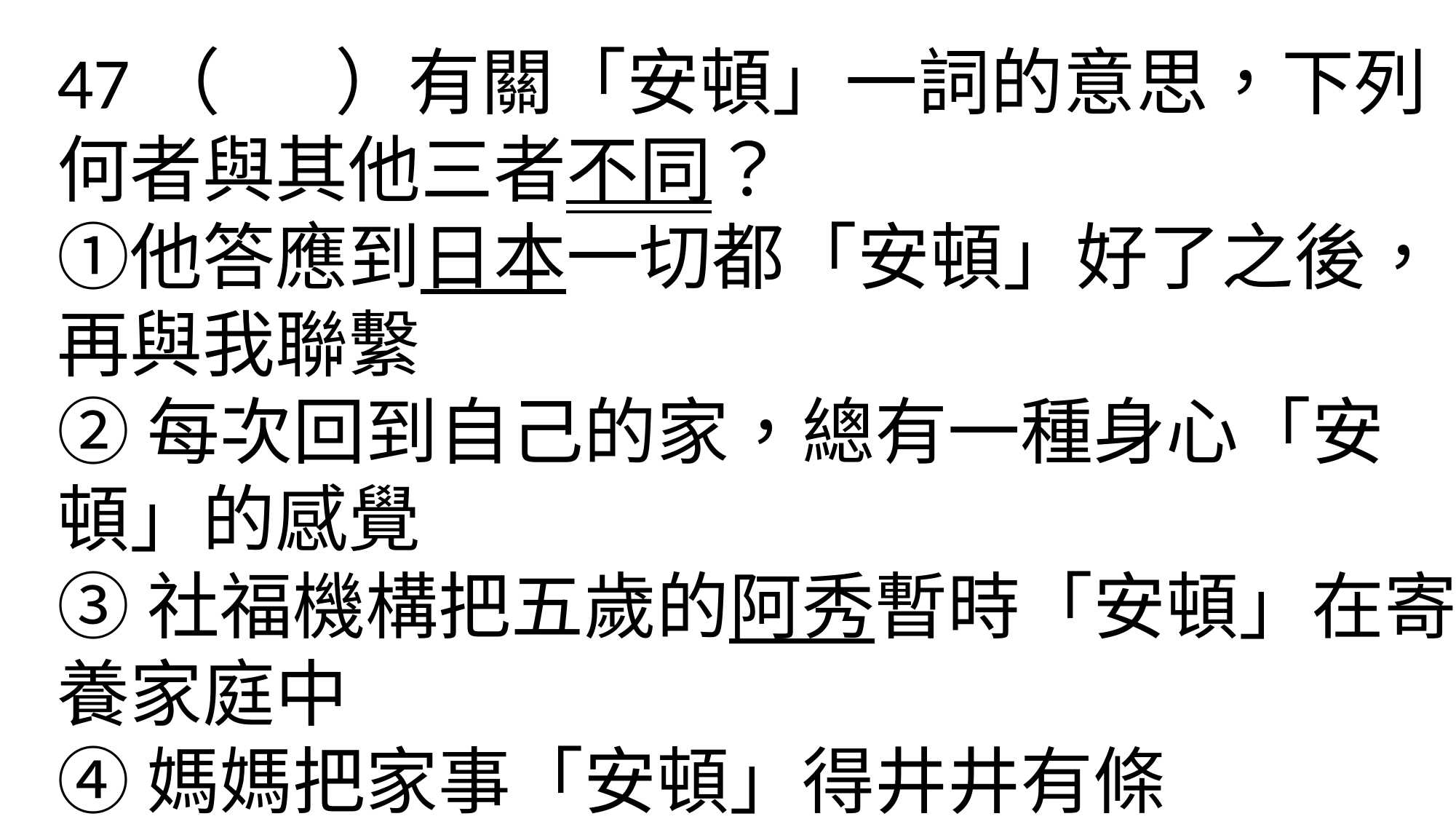

47（       ）有關「安頓」一詞的意思，下列何者與其他三者不同？　
①他答應到日本一切都「安頓」好了之後，再與我聯繫
②每次回到自己的家，總有一種身心「安頓」的感覺
③社福機構把五歲的阿秀暫時「安頓」在寄養家庭中
④媽媽把家事「安頓」得井井有條